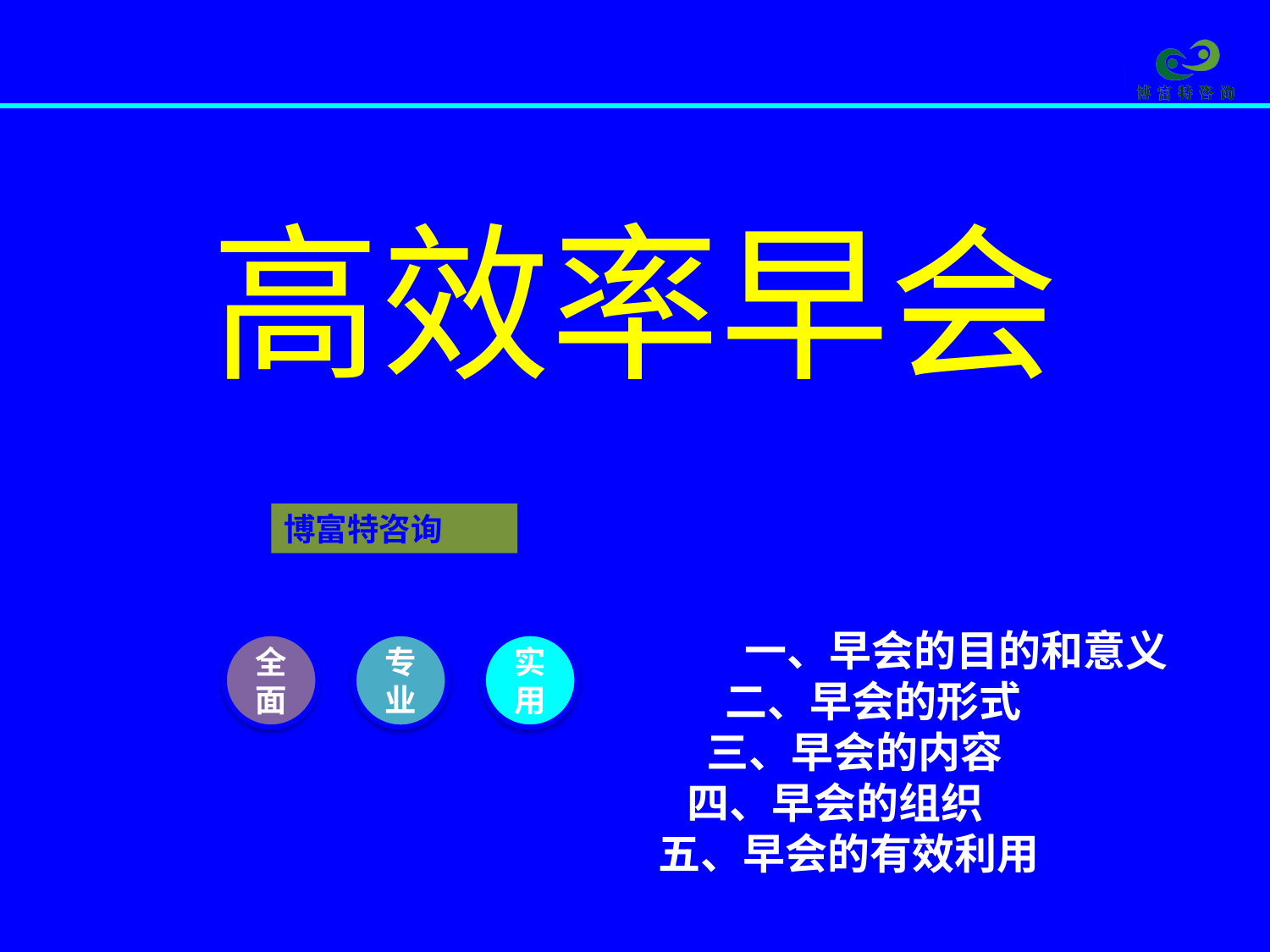

高效率早会
博富特咨询
        一、早会的目的和意义
      二、早会的形式
    三、早会的内容
  四、早会的组织
五、早会的有效利用
全面
实用
专业
#